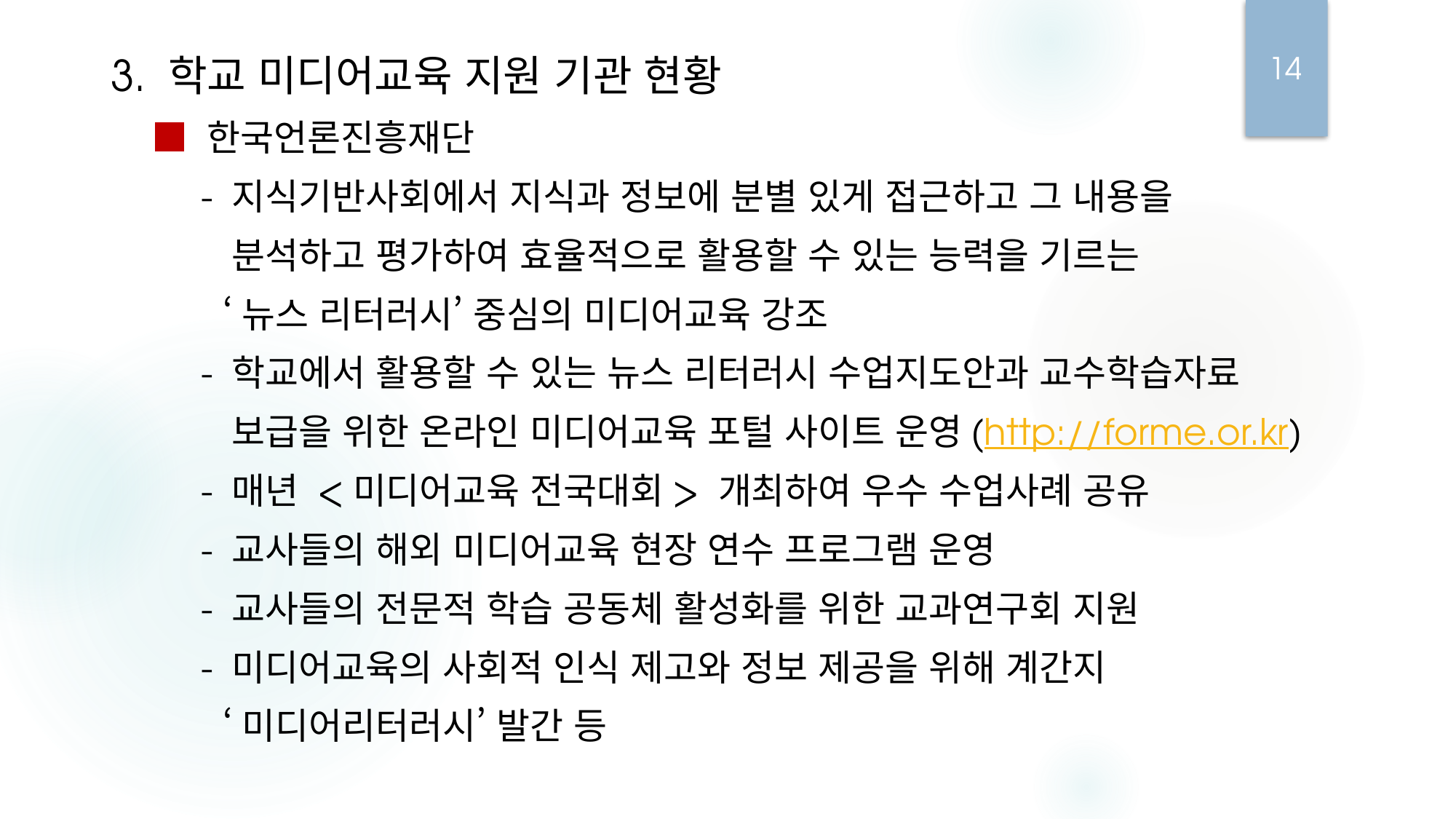

14
3. 학교 미디어교육 지원 기관 현황
    ■ 한국언론진흥재단
         - 지식기반사회에서 지식과 정보에 분별 있게 접근하고 그 내용을
           분석하고 평가하여 효율적으로 활용할 수 있는 능력을 기르는
           ‘뉴스 리터러시’ 중심의 미디어교육 강조
         - 학교에서 활용할 수 있는 뉴스 리터러시 수업지도안과 교수학습자료
           보급을 위한 온라인 미디어교육 포털 사이트 운영(http://forme.or.kr)
         - 매년 <미디어교육 전국대회> 개최하여 우수 수업사례 공유
         - 교사들의 해외 미디어교육 현장 연수 프로그램 운영
         - 교사들의 전문적 학습 공동체 활성화를 위한 교과연구회 지원
         - 미디어교육의 사회적 인식 제고와 정보 제공을 위해 계간지
           ‘미디어리터러시’ 발간 등